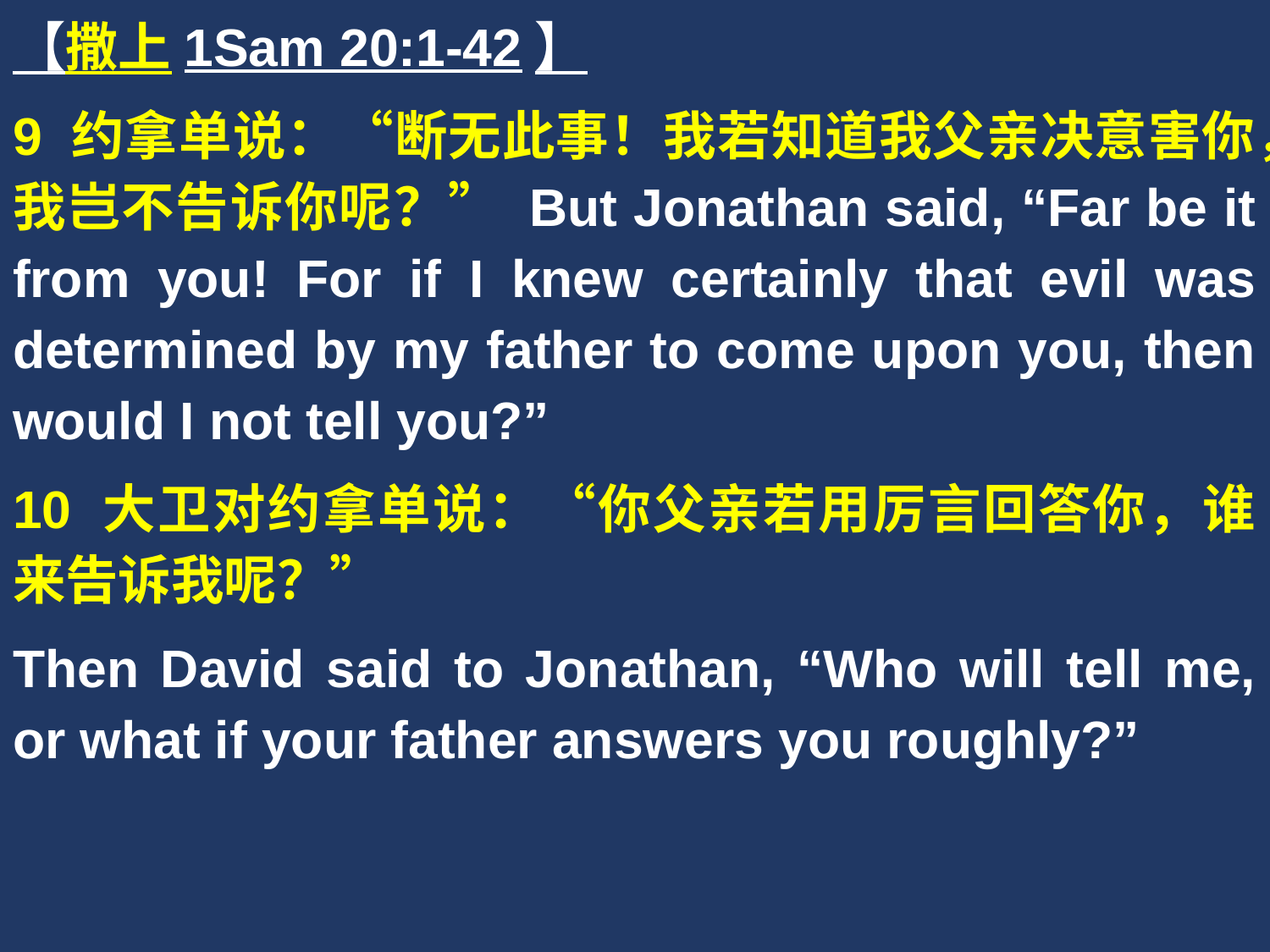

【撒上1Sam 20:1-42】
9 约拿单说：“断无此事！我若知道我父亲决意害你，我岂不告诉你呢？” But Jonathan said, “Far be it from you! For if I knew certainly that evil was determined by my father to come upon you, then would I not tell you?”
10 大卫对约拿单说：“你父亲若用厉言回答你，谁来告诉我呢？”
Then David said to Jonathan, “Who will tell me, or what if your father answers you roughly?”